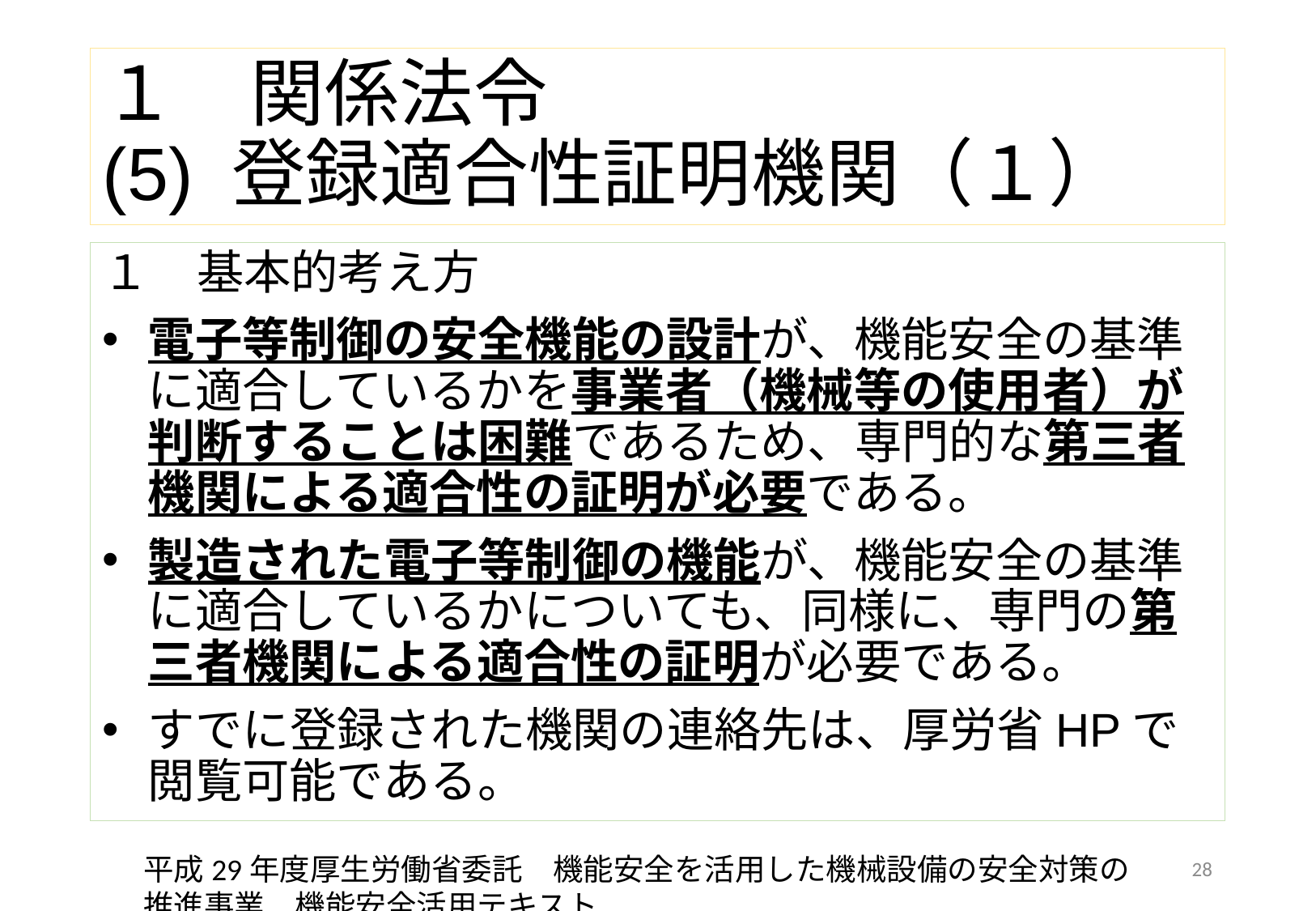

# １　関係法令 (5) 登録適合性証明機関（１）
１　基本的考え方
電子等制御の安全機能の設計が、機能安全の基準に適合しているかを事業者（機械等の使用者）が判断することは困難であるため、専門的な第三者機関による適合性の証明が必要である。
製造された電子等制御の機能が、機能安全の基準に適合しているかについても、同様に、専門の第三者機関による適合性の証明が必要である。
すでに登録された機関の連絡先は、厚労省HPで閲覧可能である。

平成29年度厚生労働省委託　機能安全を活用した機械設備の安全対策の推進事業　機能安全活用テキスト
28